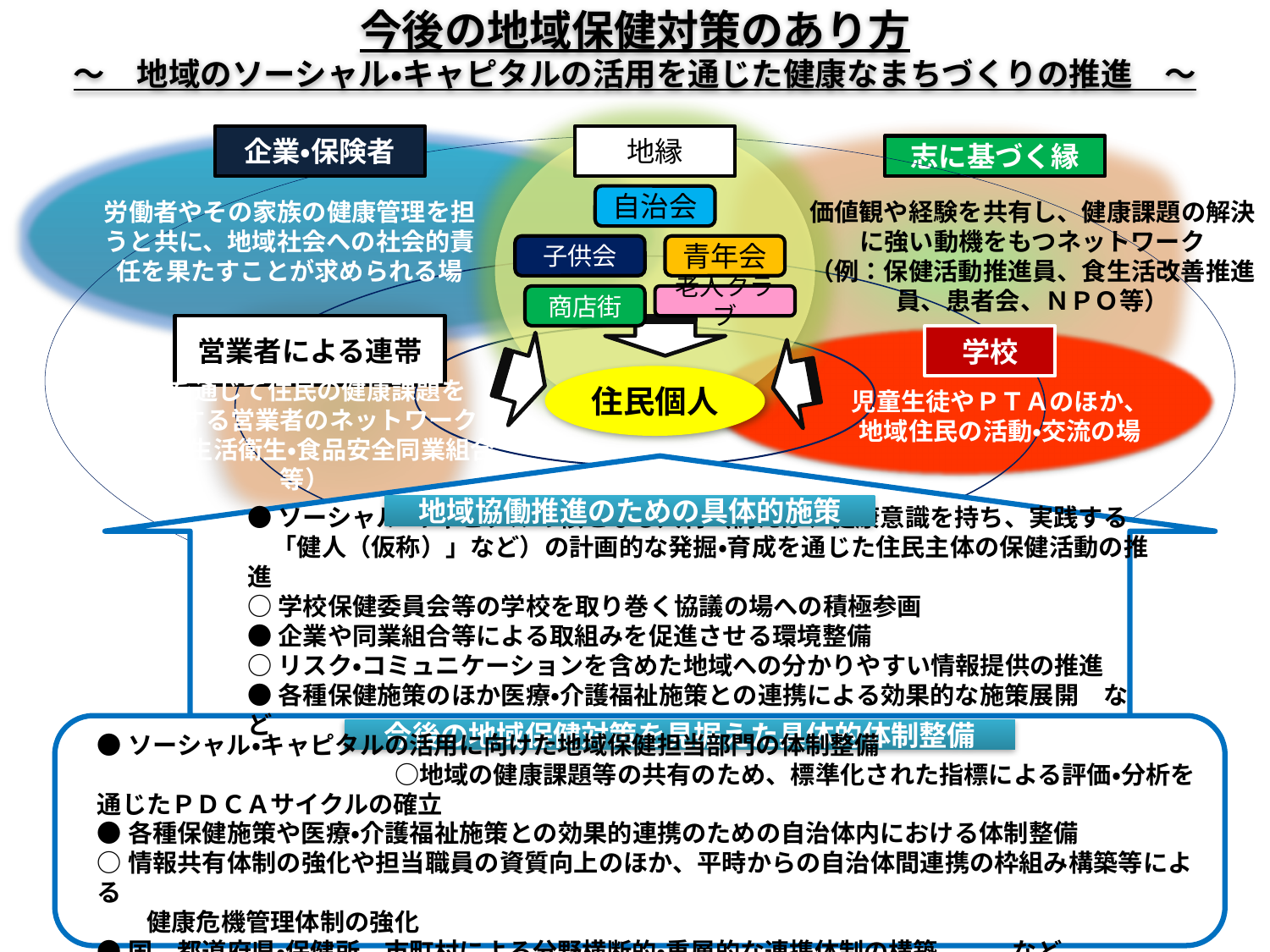

今後の地域保健対策のあり方
～　地域のソーシャル・キャピタルの活用を通じた健康なまちづくりの推進　～

企業・保険者
地縁

志に基づく縁

労働者やその家族の健康管理を担うと共に、地域社会への社会的責任を果たすことが求められる場
価値観や経験を共有し、健康課題の解決に強い動機をもつネットワーク
（例：保健活動推進員、食生活改善推進員、患者会、ＮＰＯ等）
自治会
子供会
青年会

商店街
老人クラブ

営業者による連帯

学校

児童生徒やＰＴＡのほか、
地域住民の活動・交流の場
住民個人
業を通じて住民の健康課題を
共有する営業者のネットワーク
（例：生活衛生・食品安全同業組合等）

地域協働推進のための具体的施策
●ソーシャル・キャピタルの核となる人材（例えば、健康意識を持ち、実践する
　「健人（仮称）」など）の計画的な発掘・育成を通じた住民主体の保健活動の推進
○学校保健委員会等の学校を取り巻く協議の場への積極参画
●企業や同業組合等による取組みを促進させる環境整備
○リスク・コミュニケーションを含めた地域への分かりやすい情報提供の推進
●各種保健施策のほか医療・介護福祉施策との連携による効果的な施策展開　など

今後の地域保健対策を見据えた具体的体制整備
●ソーシャル・キャピタルの活用に向けた地域保健担当部門の体制整備　　　　　　　　　　　　　　　　　　　　　　　　　○地域の健康課題等の共有のため、標準化された指標による評価・分析を通じたＰＤＣＡサイクルの確立
●各種保健施策や医療・介護福祉施策との効果的連携のための自治体内における体制整備
○情報共有体制の強化や担当職員の資質向上のほか、平時からの自治体間連携の枠組み構築等による
　　健康危機管理体制の強化
●国、都道府県・保健所、市町村による分野横断的・重層的な連携体制の構築　　　など